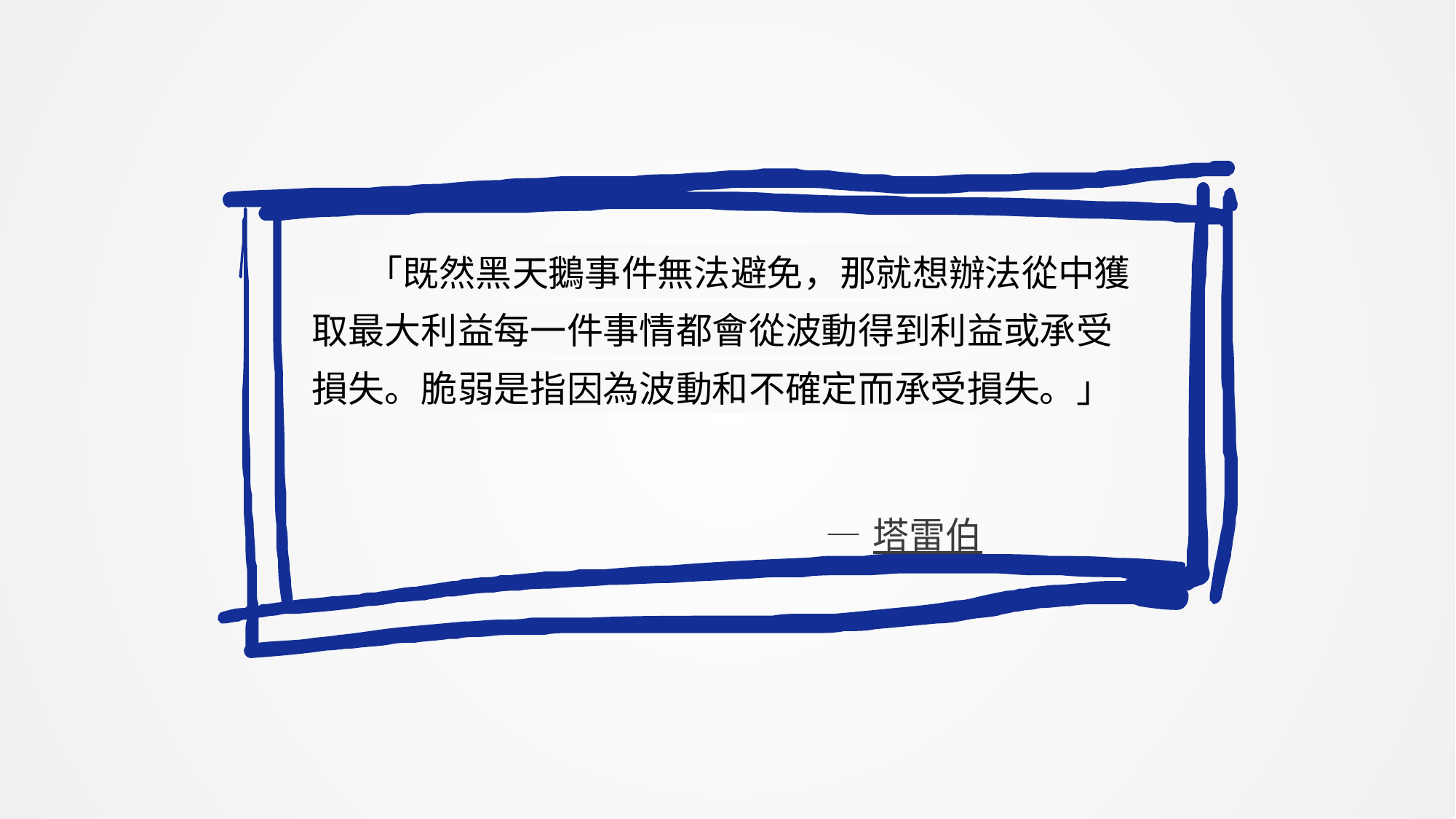

「既然黑天鵝事件無法避免，那就想辦法從中獲取最大利益每一件事情都會從波動得到利益或承受損失。脆弱是指因為波動和不確定而承受損失。」

                                                               —塔雷伯